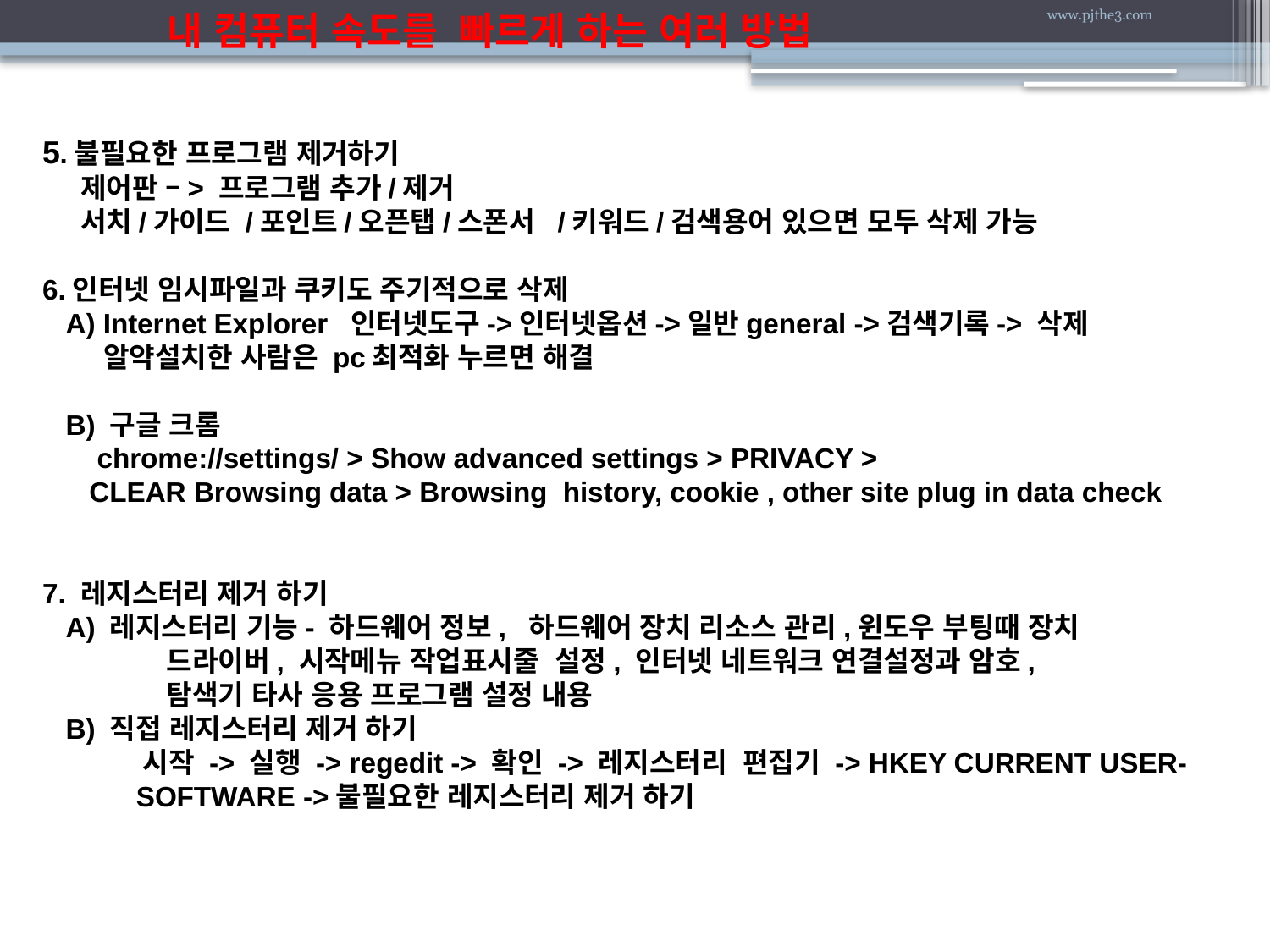

내 컴퓨터 속도를  빠르게 하는 여러 방법
www.pjthe3.com
5.불필요한 프로그램 제거하기
    제어판 –> 프로그램 추가/제거
    서치/가이드 /포인트/오픈탭/스폰서  /키워드/검색용어 있으면 모두 삭제 가능

6.인터넷 임시파일과 쿠키도 주기적으로 삭제
   A) Internet Explorer  인터넷도구->인터넷옵션->일반general ->검색기록-> 삭제
       알약설치한 사람은 pc최적화 누르면 해결

   B) 구글 크롬
       chrome://settings/ > Show advanced settings > PRIVACY >
      CLEAR Browsing data > Browsing  history, cookie , other site plug in data check

7. 레지스터리 제거 하기
   A) 레지스터리 기능- 하드웨어 정보,  하드웨어 장치 리소스 관리,윈도우 부팅때 장치
               드라이버, 시작메뉴 작업표시줄  설정, 인터넷 네트워크 연결설정과 암호,
               탐색기 타사 응용 프로그램 설정 내용
   B) 직접 레지스터리 제거 하기
            시작 -> 실행 -> regedit -> 확인 -> 레지스터리  편집기 -> HKEY CURRENT USER-
            SOFTWARE ->불필요한 레지스터리 제거 하기